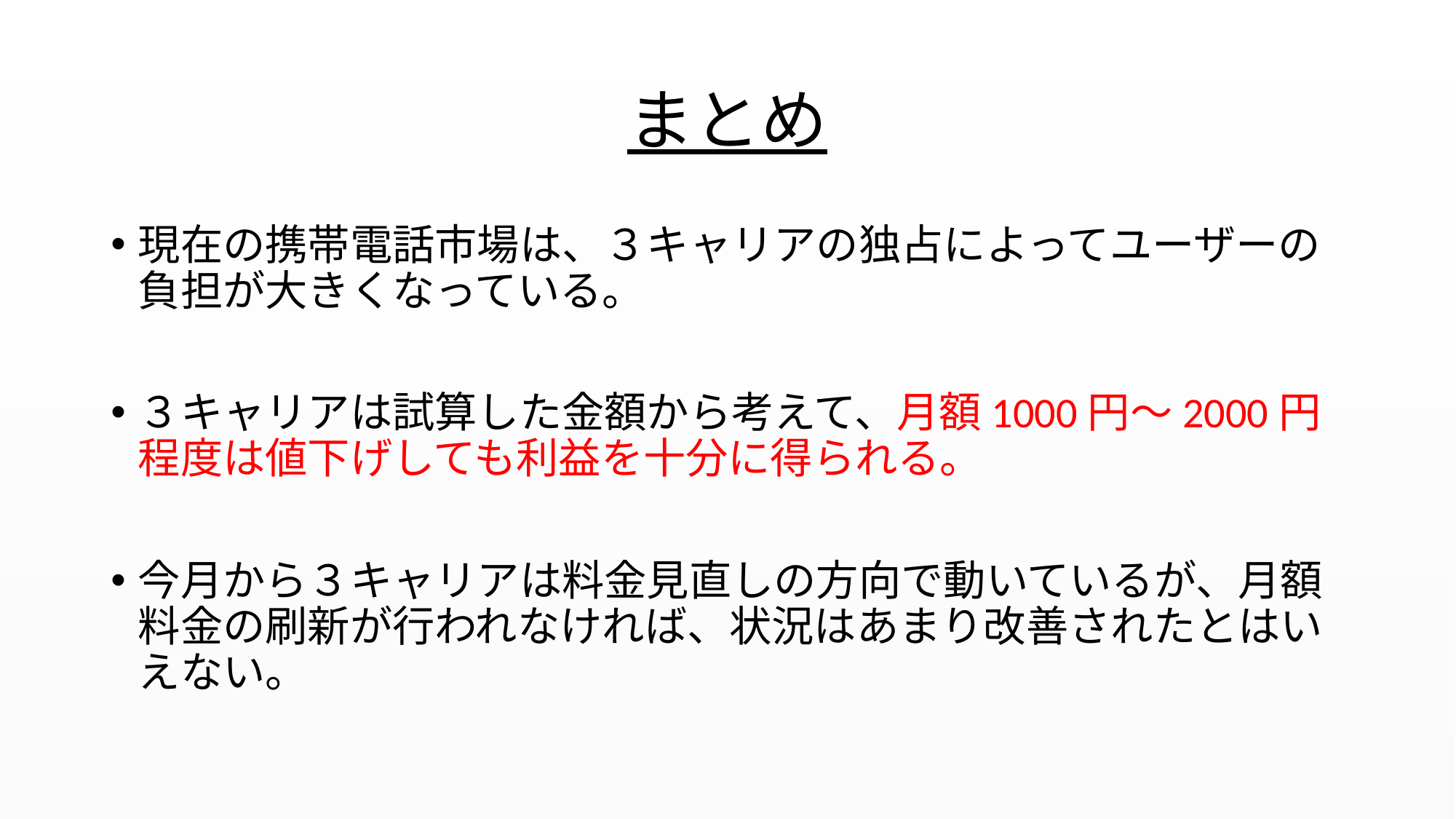

# まとめ
現在の携帯電話市場は、３キャリアの独占によってユーザーの負担が大きくなっている。

３キャリアは試算した金額から考えて、月額1000円～2000円程度は値下げしても利益を十分に得られる。

今月から３キャリアは料金見直しの方向で動いているが、月額料金の刷新が行われなければ、状況はあまり改善されたとはいえない。